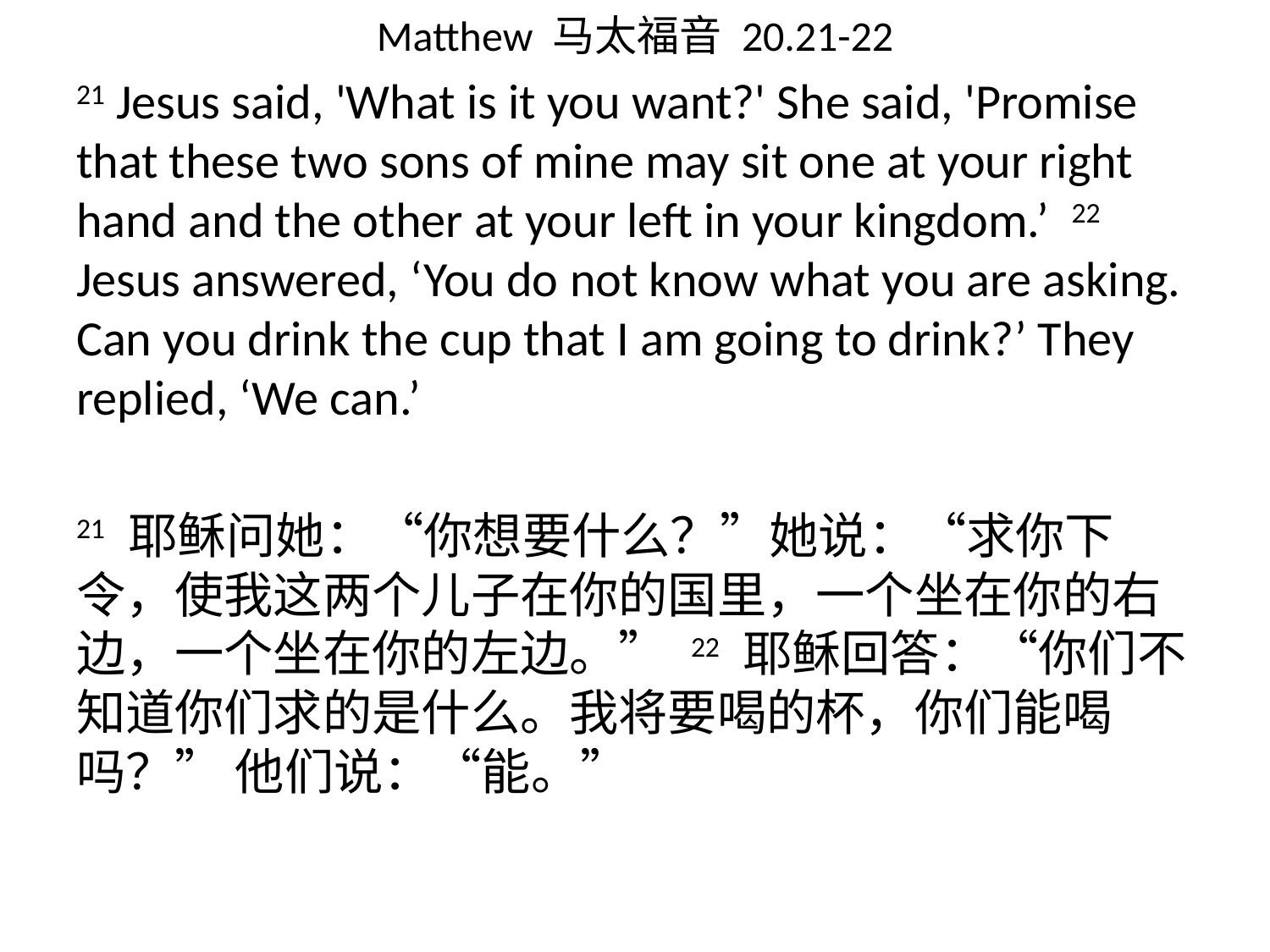

# Matthew 马太福音 20.21-22
21 Jesus said, 'What is it you want?' She said, 'Promise that these two sons of mine may sit one at your right hand and the other at your left in your kingdom.’  22 Jesus answered, ‘You do not know what you are asking. Can you drink the cup that I am going to drink?’ They replied, ‘We can.’

21 耶稣问她：“你想要什么？”她说：“求你下令，使我这两个儿子在你的国里，一个坐在你的右边，一个坐在你的左边。” 22 耶稣回答：“你们不知道你们求的是什么。我将要喝的杯，你们能喝吗？” 他们说：“能。”